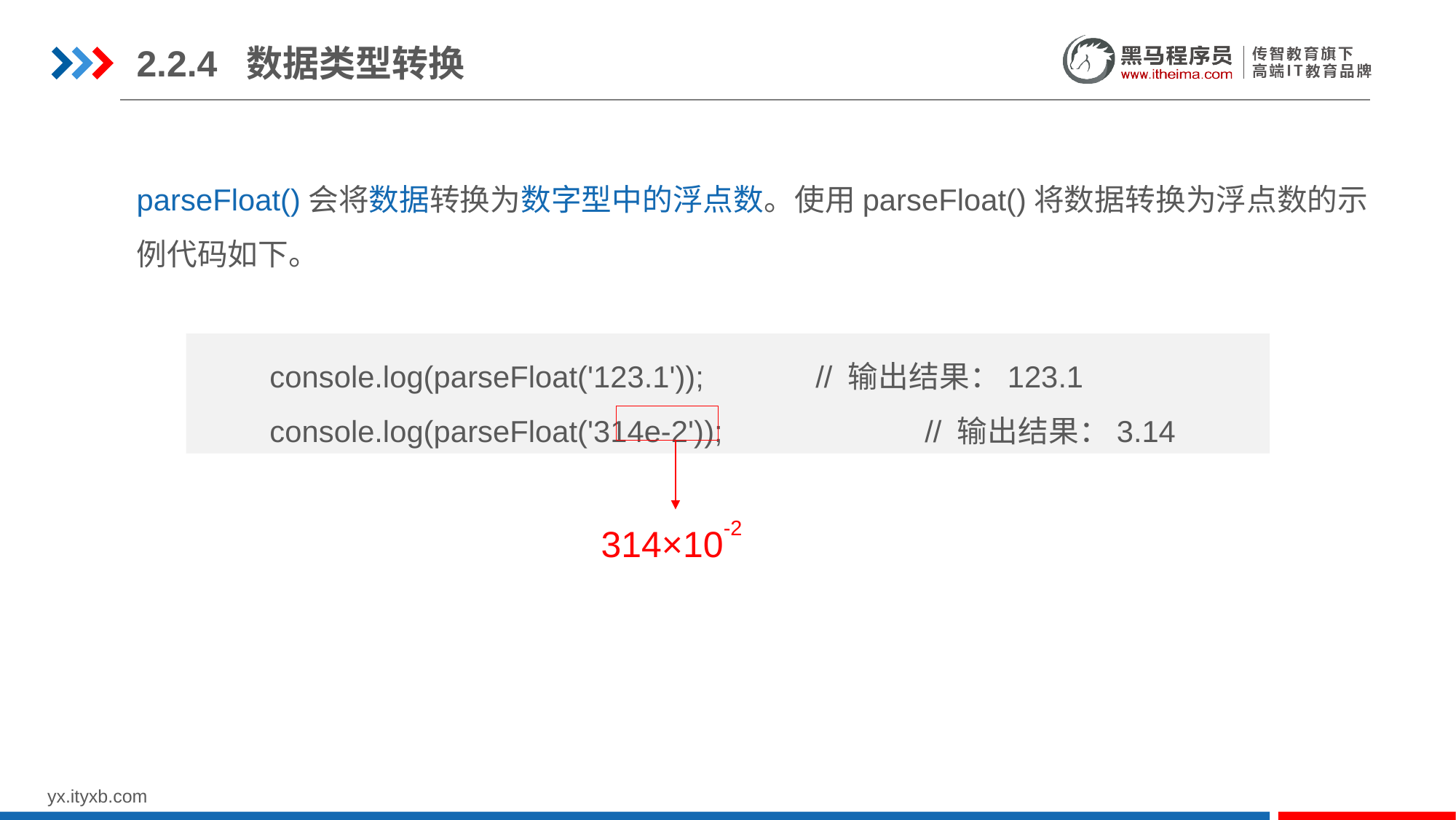

2.2.4  数据类型转换
parseFloat()会将数据转换为数字型中的浮点数。使用parseFloat()将数据转换为浮点数的示例代码如下。
console.log(parseFloat('123.1'));		// 输出结果：123.1
console.log(parseFloat('314e-2'));		// 输出结果：3.14

314×10-2